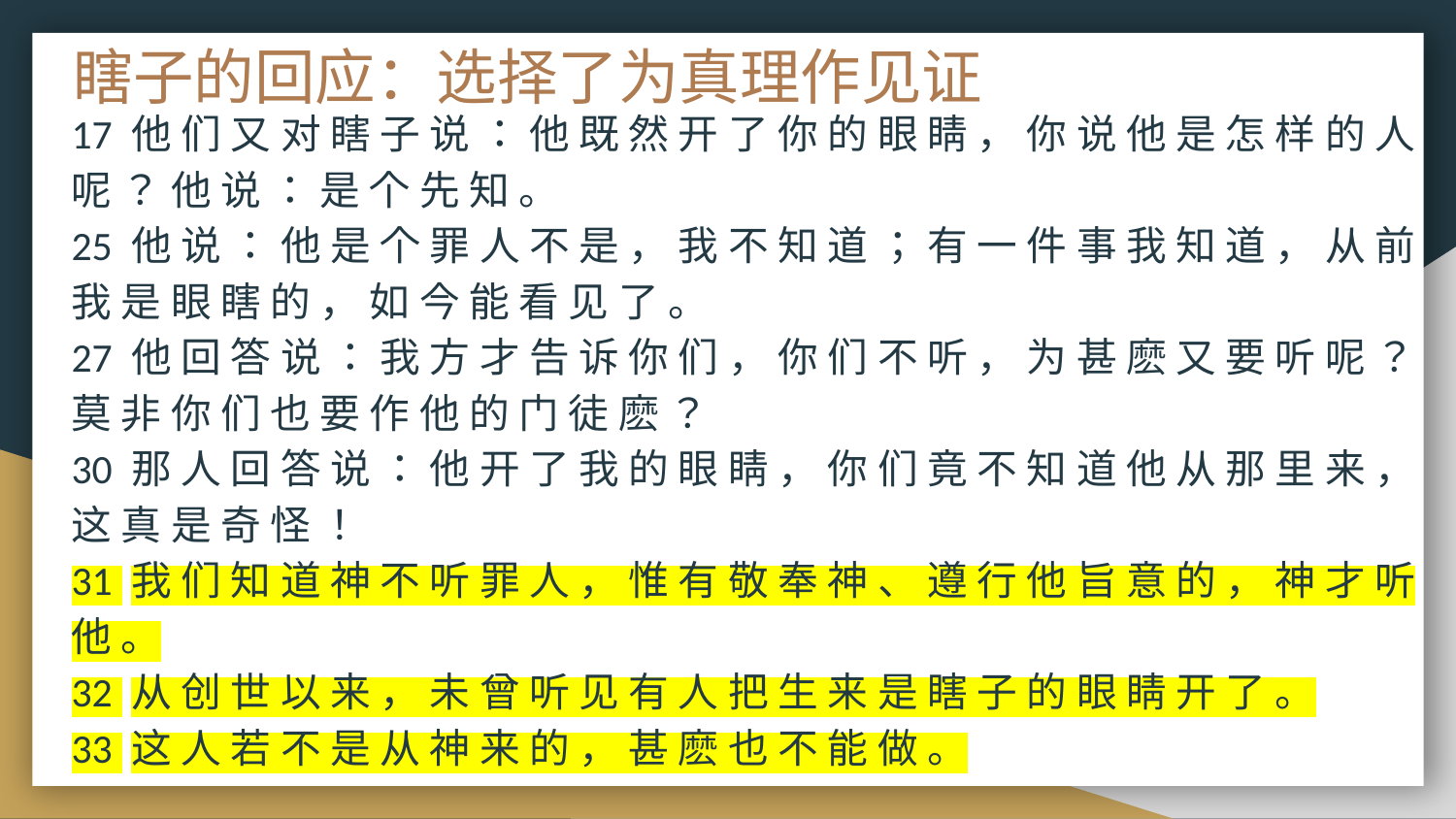

# 瞎子的回应：选择了为真理作见证
17 他 们 又 对 瞎 子 说 ： 他 既 然 开 了 你 的 眼 睛 ， 你 说 他 是 怎 样 的 人 呢 ？ 他 说 ： 是 个 先 知 。
25 他 说 ： 他 是 个 罪 人 不 是 ， 我 不 知 道 ； 有 一 件 事 我 知 道 ， 从 前 我 是 眼 瞎 的 ， 如 今 能 看 见 了 。
27 他 回 答 说 ： 我 方 才 告 诉 你 们 ， 你 们 不 听 ， 为 甚 麽 又 要 听 呢 ？ 莫 非 你 们 也 要 作 他 的 门 徒 麽 ？
30 那 人 回 答 说 ： 他 开 了 我 的 眼 睛 ， 你 们 竟 不 知 道 他 从 那 里 来 ， 这 真 是 奇 怪 ！
31 我 们 知 道 神 不 听 罪 人 ， 惟 有 敬 奉 神 、 遵 行 他 旨 意 的 ， 神 才 听 他 。
32 从 创 世 以 来 ， 未 曾 听 见 有 人 把 生 来 是 瞎 子 的 眼 睛 开 了 。
33 这 人 若 不 是 从 神 来 的 ， 甚 麽 也 不 能 做 。